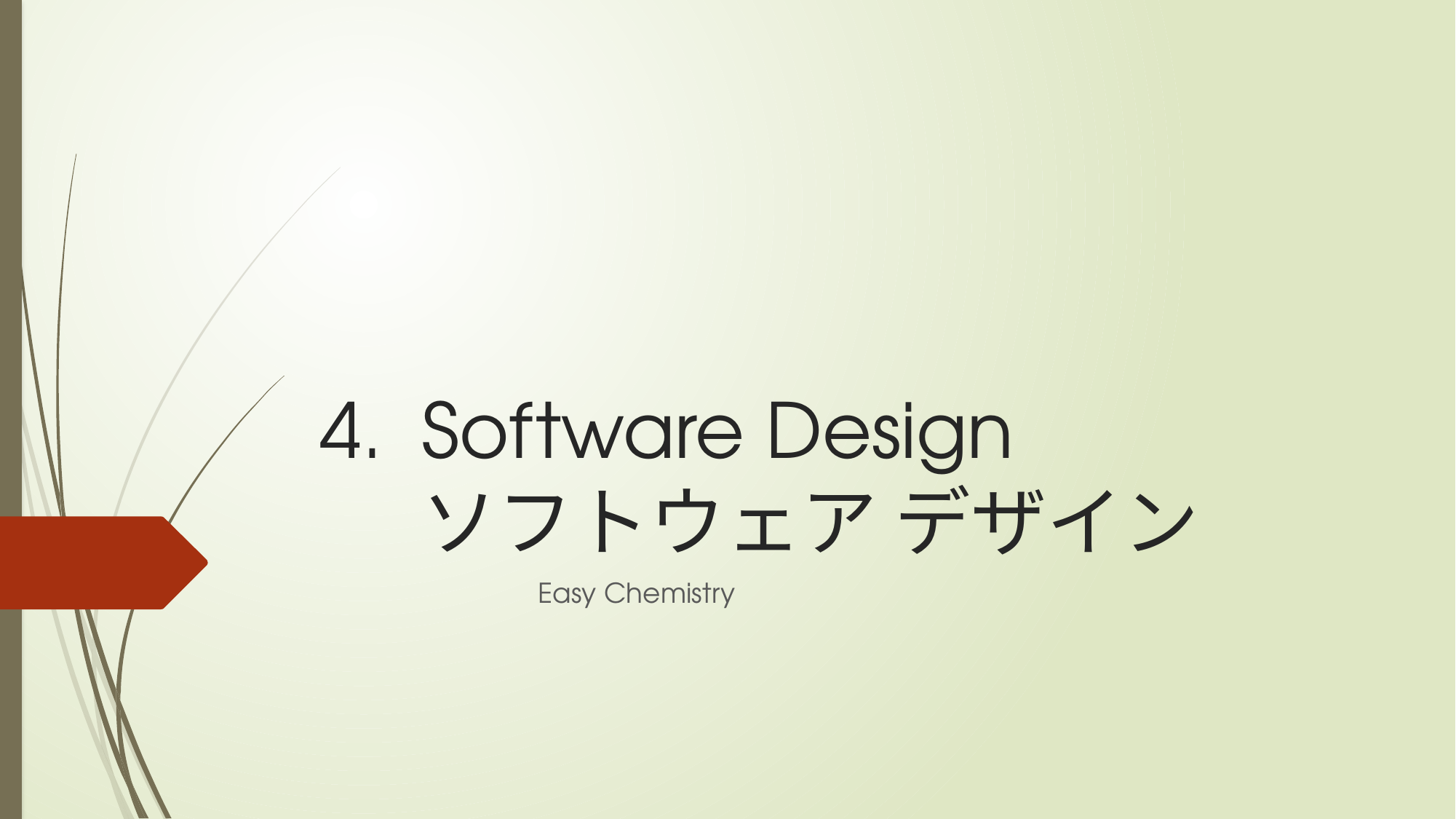

# 4.	Software Design ソフトウェア デザイン
		Easy Chemistry